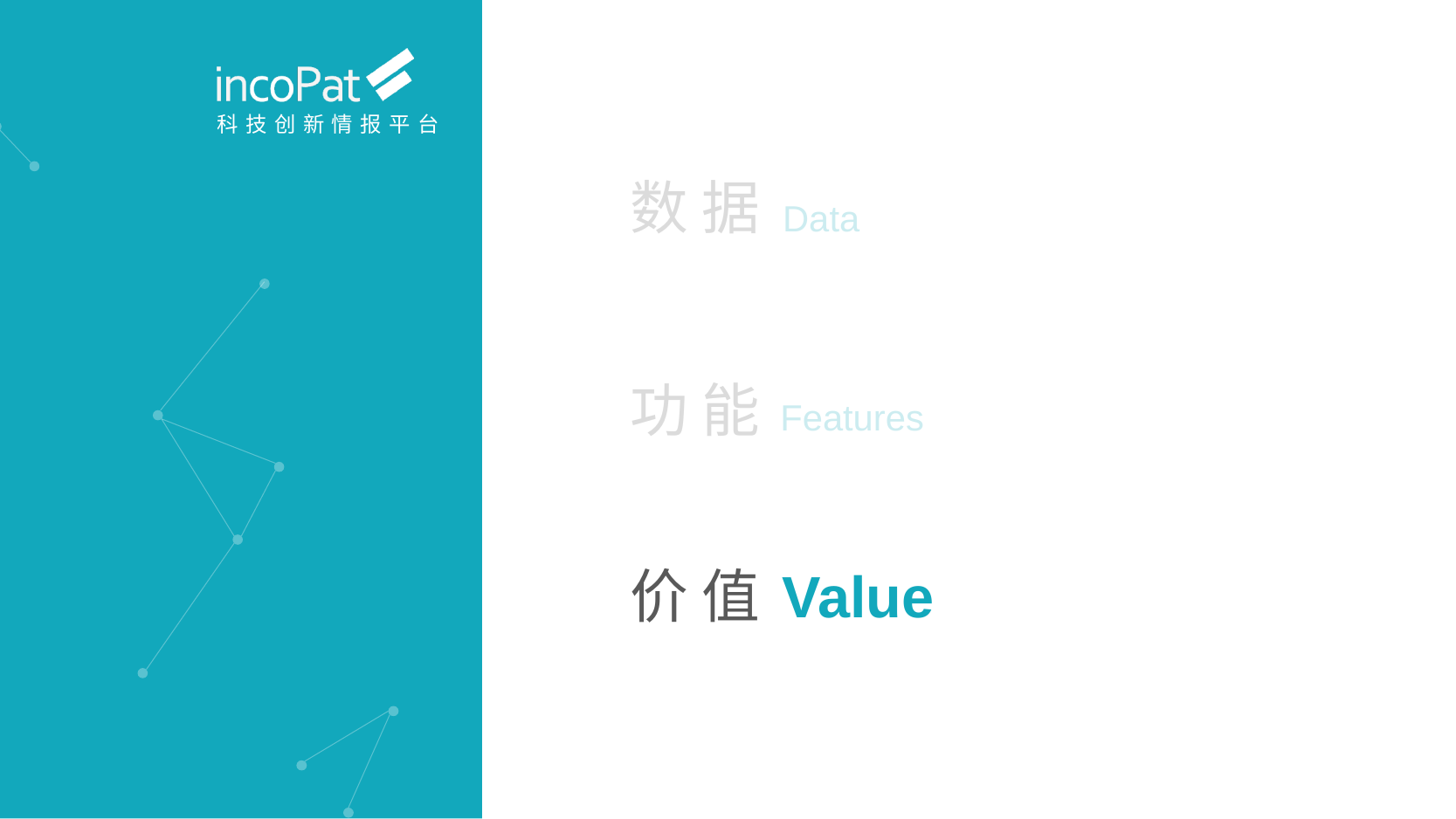

数 据
Data

功 能
Features

价 值
Value